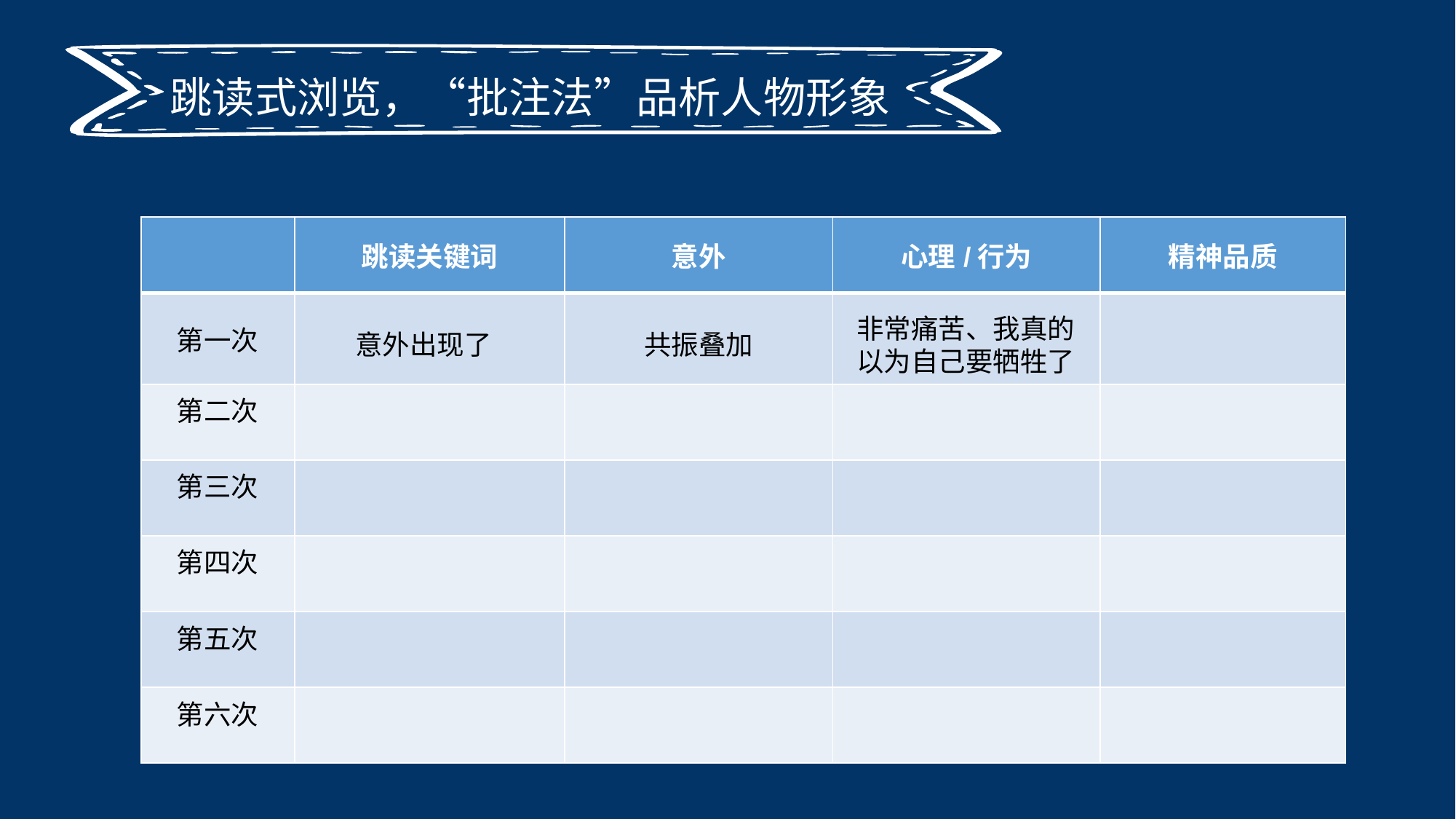

跳读式浏览，“批注法”品析人物形象
|  | 跳读关键词 | 意外 | 心理/行为 | 精神品质 |
| --- | --- | --- | --- | --- |
| 第一次 |  |  |  |  |
| 第二次 |  |  |  |  |
| 第三次 |  |  |  |  |
| 第四次 |  |  |  |  |
| 第五次 |  |  |  |  |
| 第六次 |  |  |  |  |
非常痛苦、我真的以为自己要牺牲了
意外出现了
共振叠加